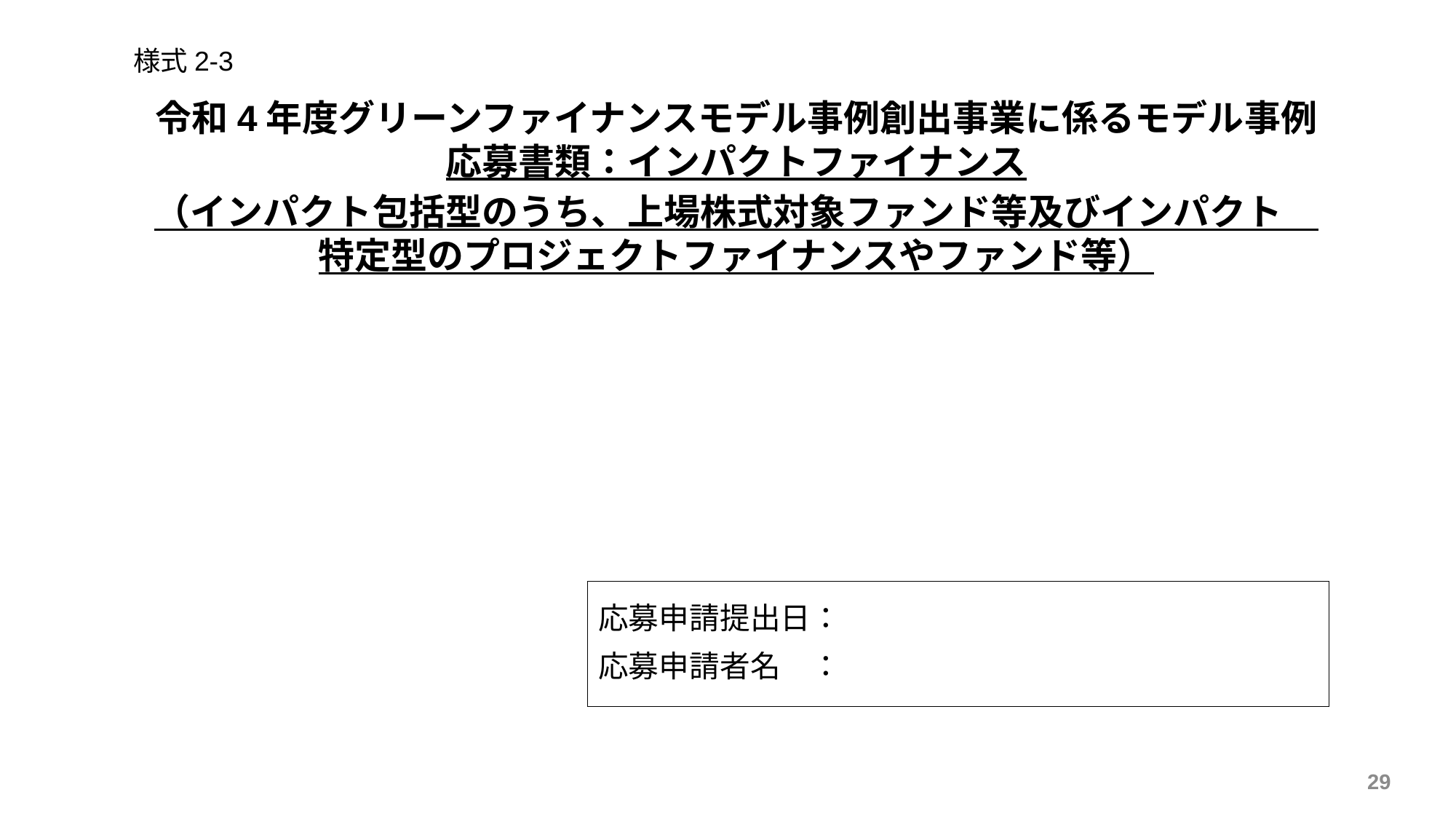

様式2-3
令和4年度グリーンファイナンスモデル事例創出事業に係るモデル事例 応募書類：インパクトファイナンス
（インパクト包括型のうち、上場株式対象ファンド等及びインパクト　特定型のプロジェクトファイナンスやファンド等）
応募申請提出日：
応募申請者名　：
29